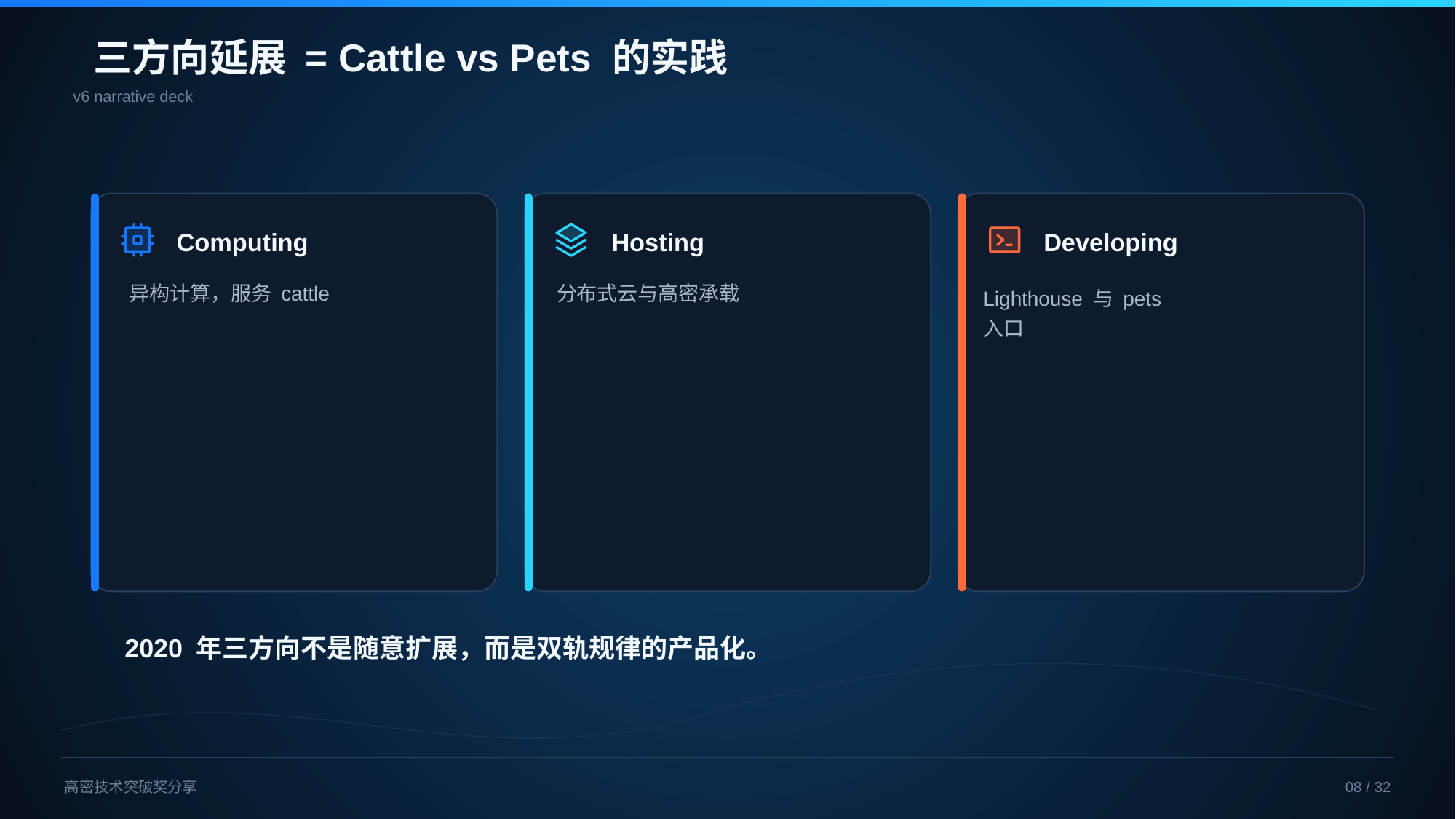

三方向延展 = Cattle vs Pets 的实践
v6 narrative deck

Computing
异构计算，服务 cattle

Hosting
分布式云与高密承载

Developing

Lighthouse 与 pets入口
2020 年三方向不是随意扩展，而是双轨规律的产品化。

高密技术突破奖分享
08 / 32